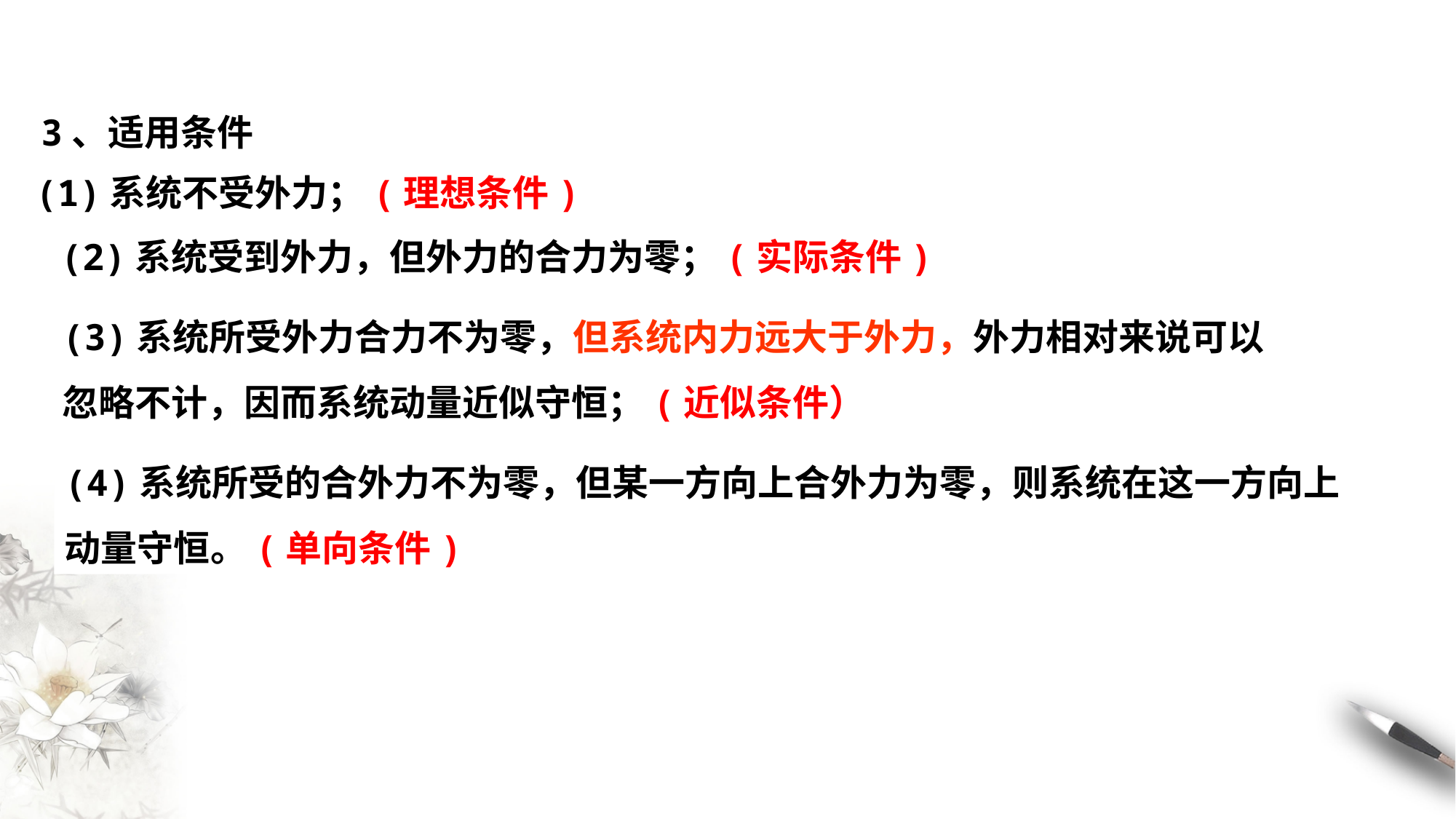

3、适用条件
(1)系统不受外力；(理想条件)
(2)系统受到外力，但外力的合力为零；(实际条件)
(3)系统所受外力合力不为零，但系统内力远大于外力，外力相对来说可以忽略不计，因而系统动量近似守恒；(近似条件）
(4)系统所受的合外力不为零，但某一方向上合外力为零，则系统在这一方向上动量守恒。(单向条件)